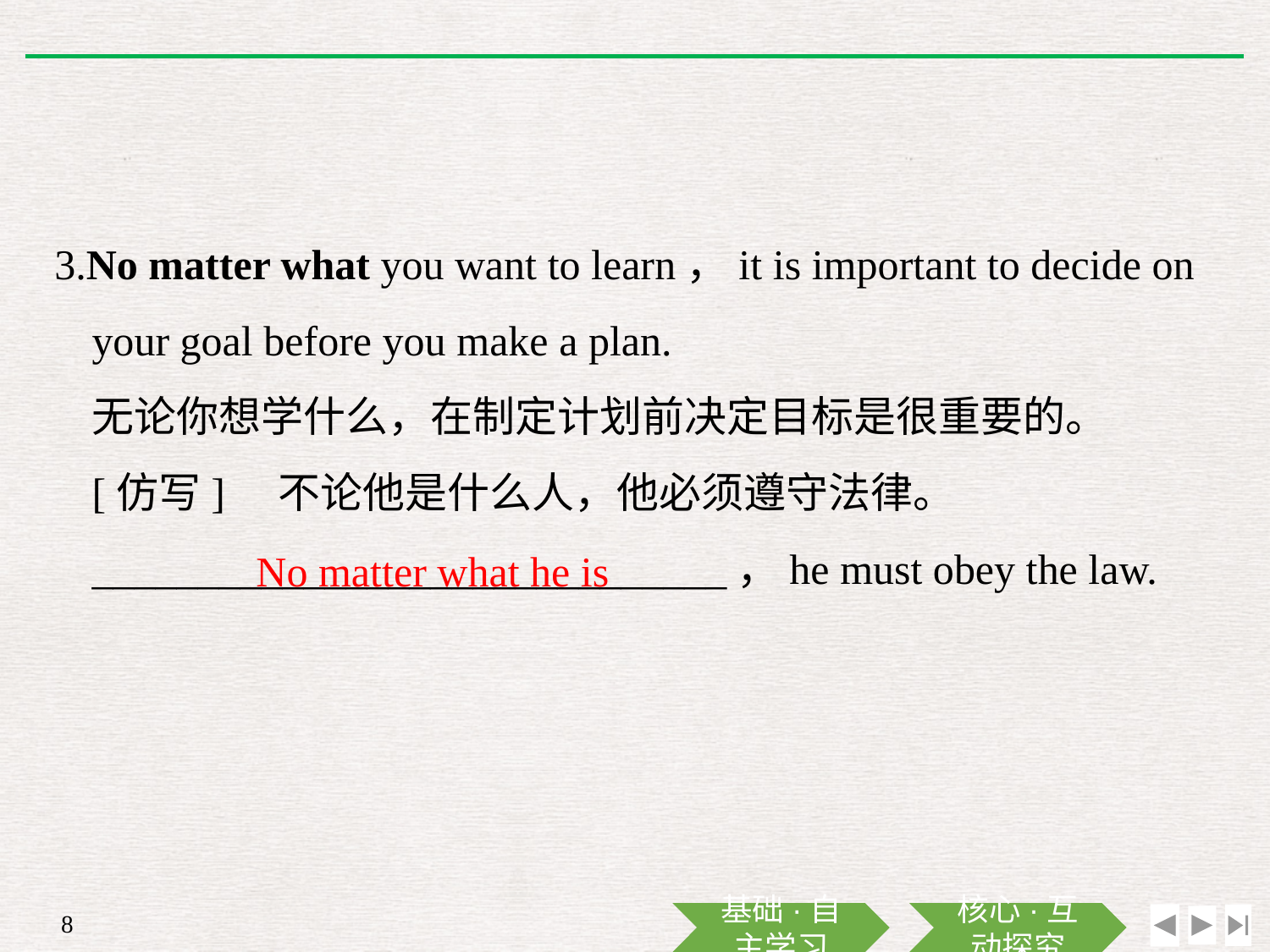

3.No matter what you want to learn，it is important to decide on your goal before you make a plan.
	无论你想学什么，在制定计划前决定目标是很重要的。
	[仿写]　不论他是什么人，他必须遵守法律。
	______________________________，he must obey the law.
No matter what he is